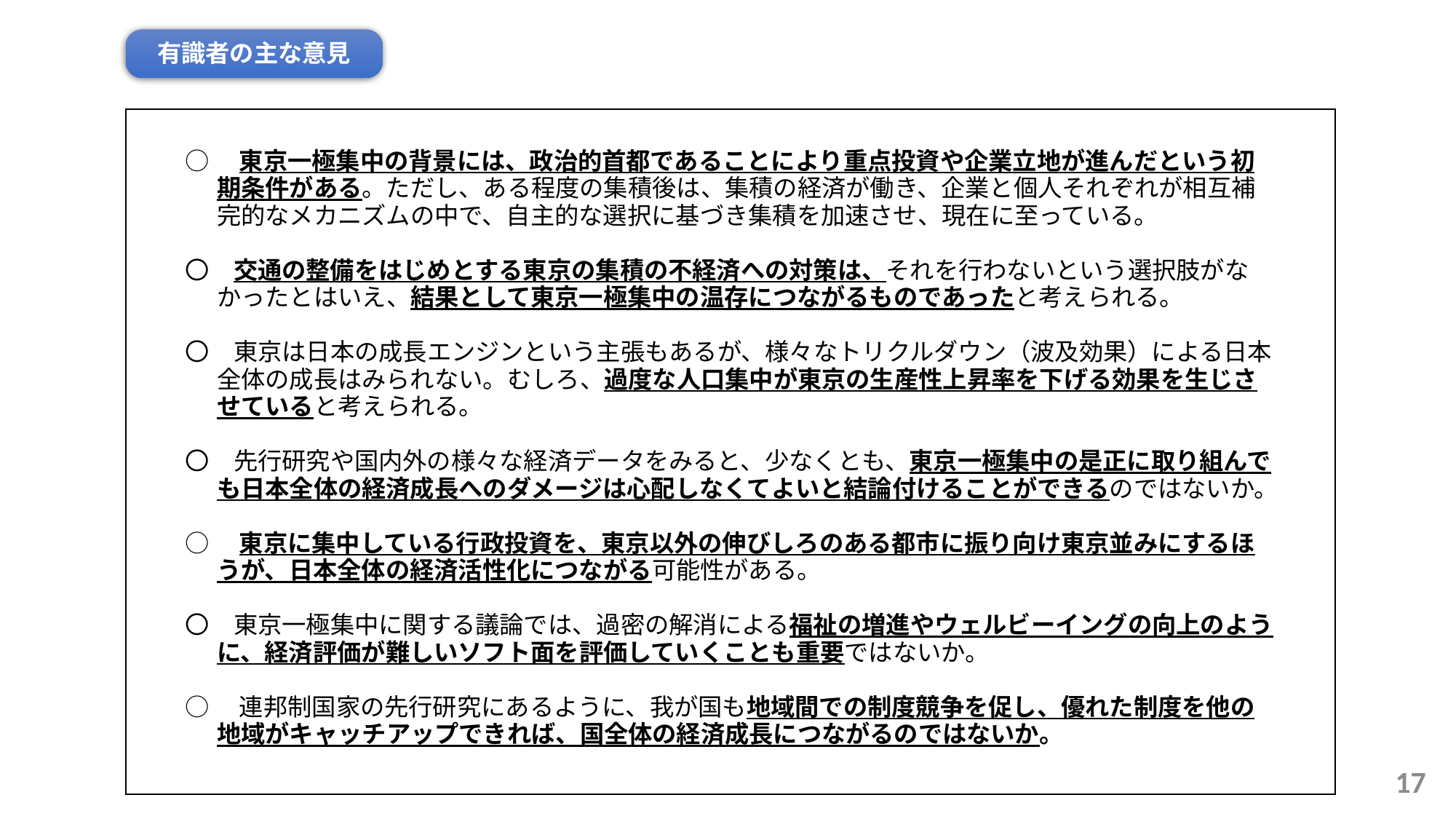

有識者の主な意見

○　東京一極集中の背景には、政治的首都であることにより重点投資や企業立地が進んだという初期条件がある。ただし、ある程度の集積後は、集積の経済が働き、企業と個人それぞれが相互補完的なメカニズムの中で、自主的な選択に基づき集積を加速させ、現在に至っている。
〇　交通の整備をはじめとする東京の集積の不経済への対策は、それを行わないという選択肢がなかったとはいえ、結果として東京一極集中の温存につながるものであったと考えられる。
〇　東京は日本の成長エンジンという主張もあるが、様々なトリクルダウン（波及効果）による日本全体の成長はみられない。むしろ、過度な人口集中が東京の生産性上昇率を下げる効果を生じさせていると考えられる。
〇　先行研究や国内外の様々な経済データをみると、少なくとも、東京一極集中の是正に取り組んでも日本全体の経済成長へのダメージは心配しなくてよいと結論付けることができるのではないか。
○　東京に集中している行政投資を、東京以外の伸びしろのある都市に振り向け東京並みにするほうが、日本全体の経済活性化につながる可能性がある。
〇　東京一極集中に関する議論では、過密の解消による福祉の増進やウェルビーイングの向上のように、経済評価が難しいソフト面を評価していくことも重要ではないか。
○　連邦制国家の先行研究にあるように、我が国も地域間での制度競争を促し、優れた制度を他の地域がキャッチアップできれば、国全体の経済成長につながるのではないか。
17